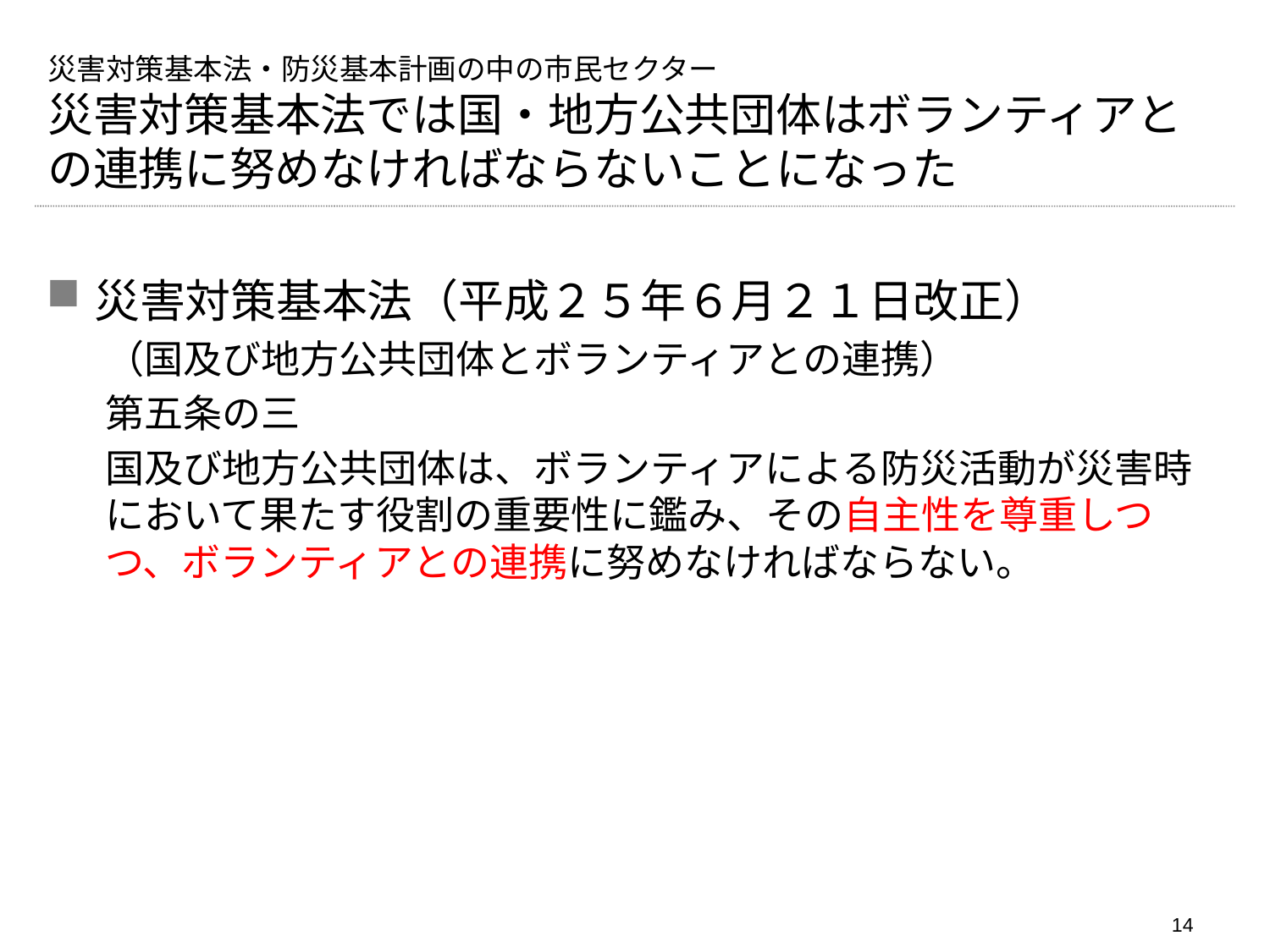

# 災害対策基本法・防災基本計画の中の市民セクター 災害対策基本法では国・地方公共団体はボランティアとの連携に努めなければならないことになった
災害対策基本法（平成２５年６月２１日改正）
（国及び地方公共団体とボランティアとの連携）
第五条の三
国及び地方公共団体は、ボランティアによる防災活動が災害時において果たす役割の重要性に鑑み、その自主性を尊重しつつ、ボランティアとの連携に努めなければならない。
14